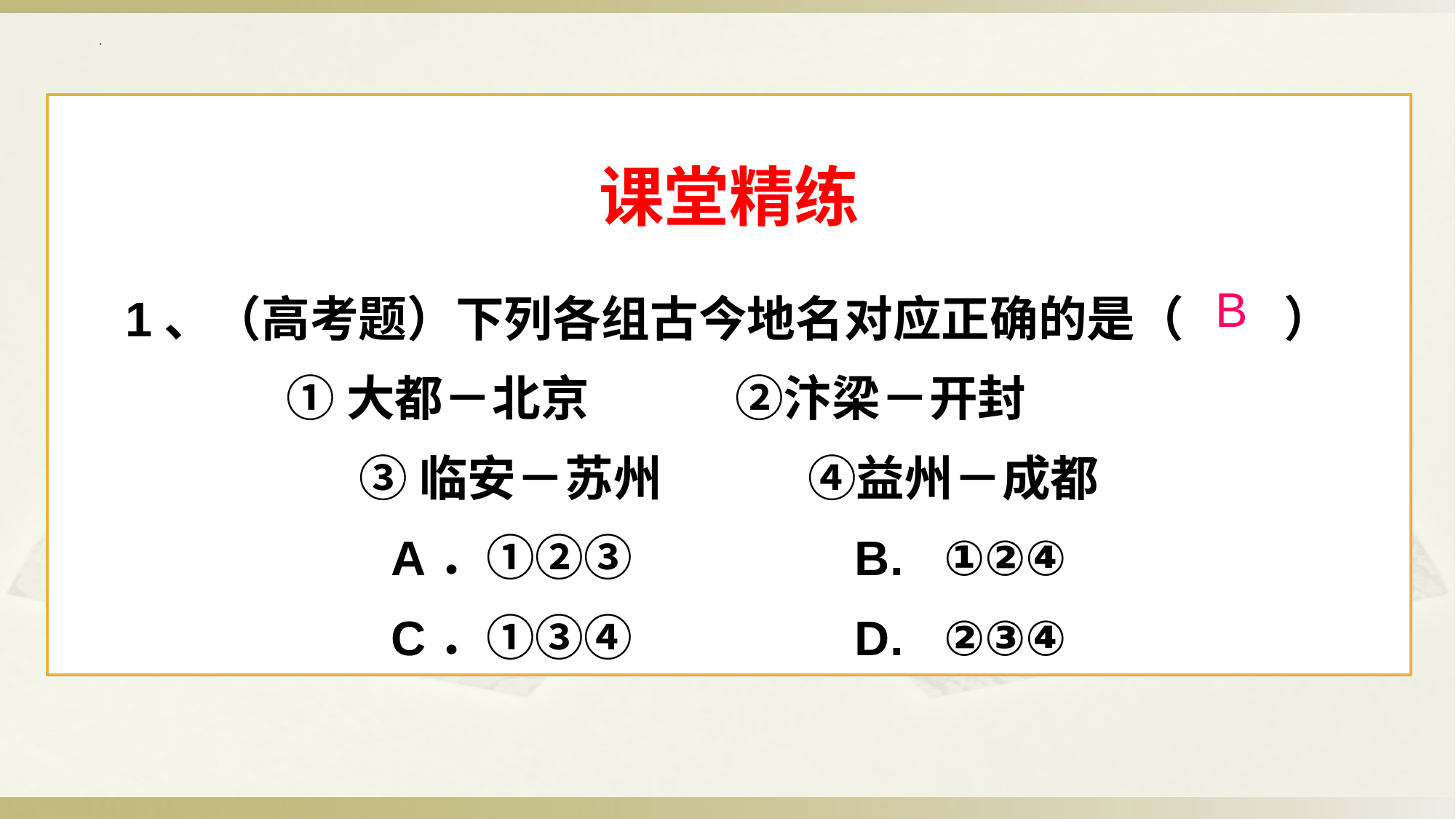

课堂精练

1、（高考题）下列各组古今地名对应正确的是（         ）
①大都－北京　　　②汴梁－开封
③临安－苏州　　　④益州－成都
A．①②③                   B.   ①②④
C．①③④                   D.   ②③④
B